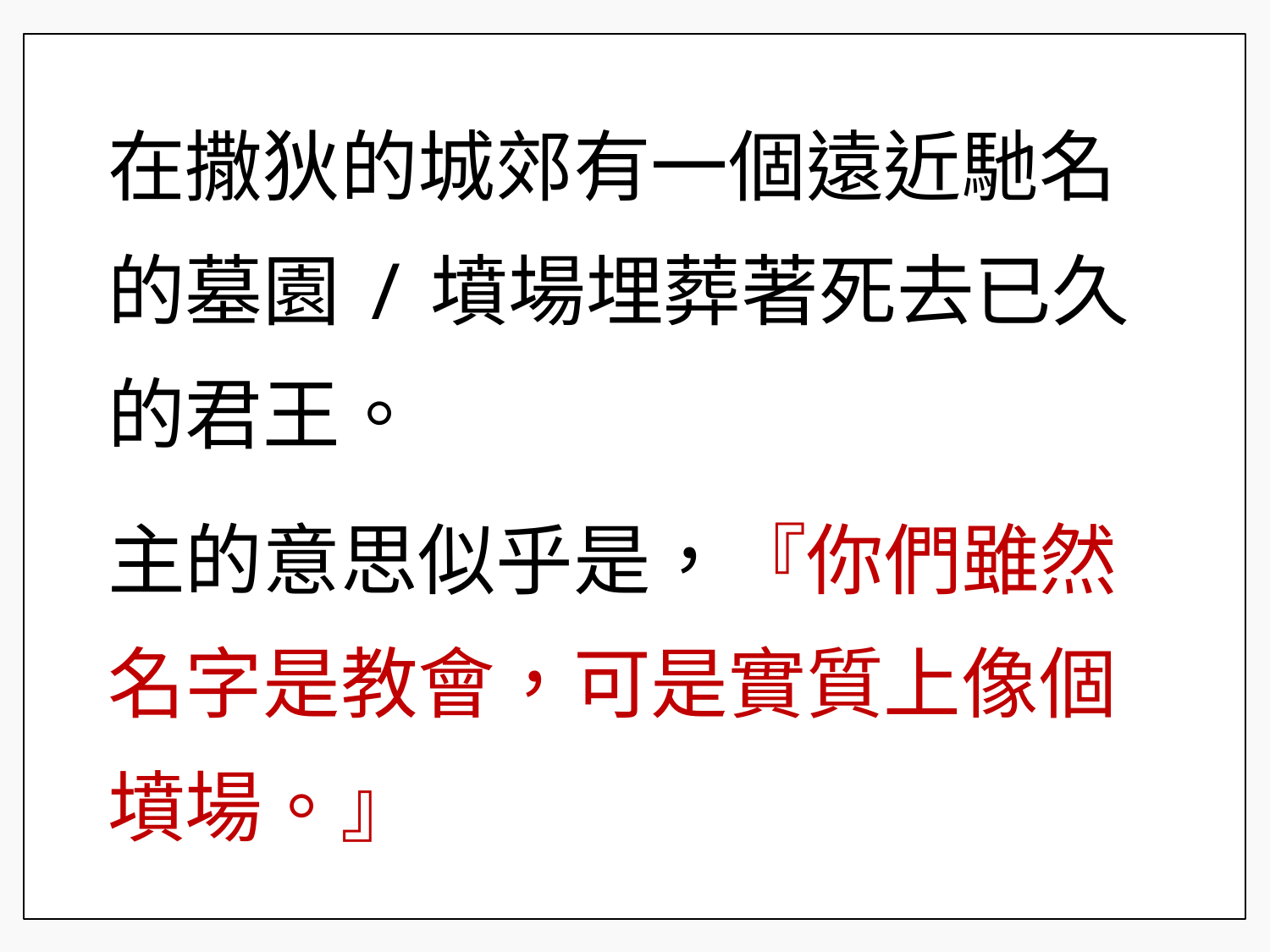

在撒狄的城郊有一個遠近馳名的墓園/墳場埋葬著死去已久的君王。
主的意思似乎是，『你們雖然名字是教會，可是實質上像個墳場。』